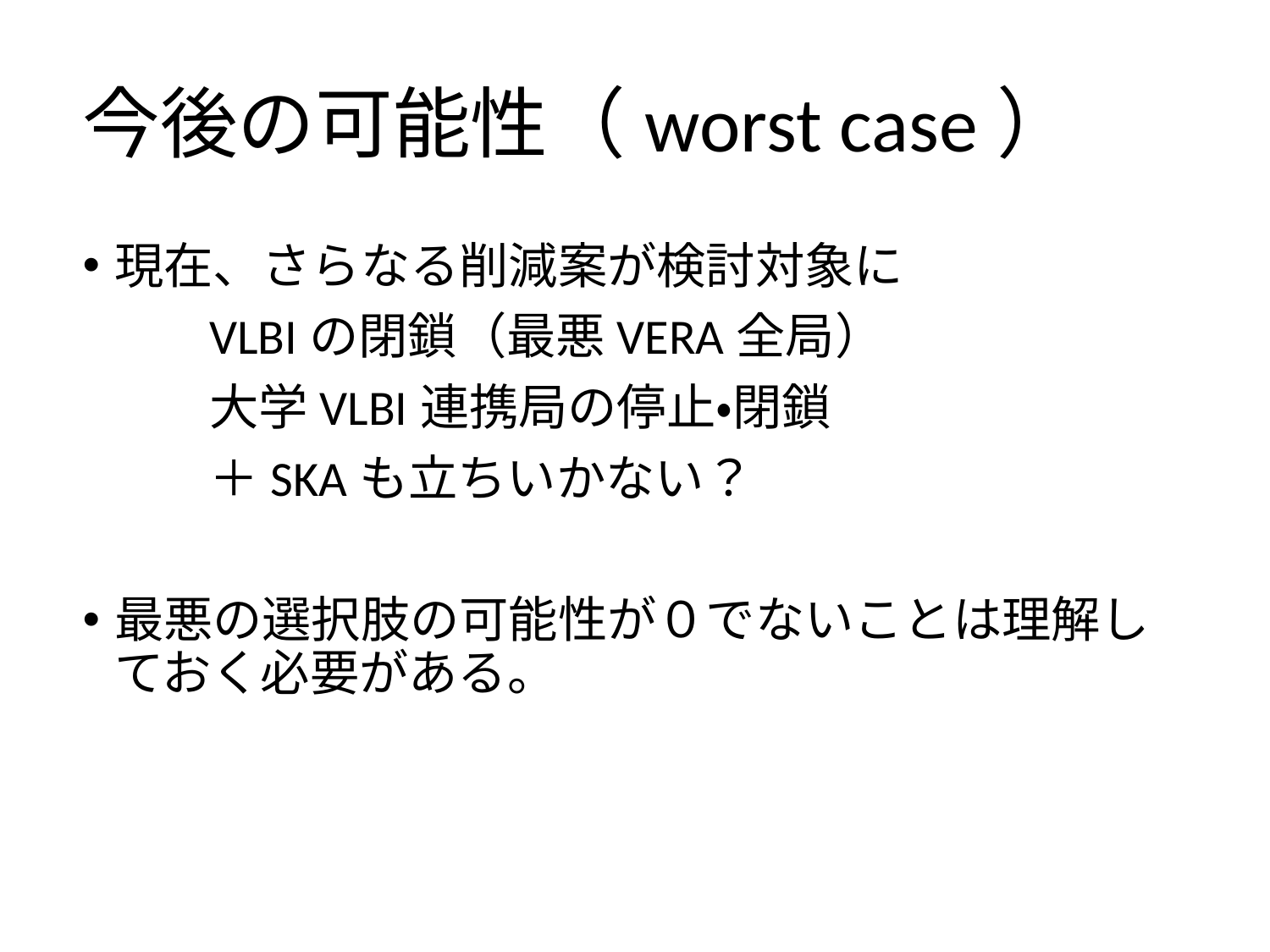

# 今後の可能性（worst case）
現在、さらなる削減案が検討対象に
	VLBIの閉鎖（最悪VERA全局）
	大学VLBI連携局の停止・閉鎖
	＋SKAも立ちいかない？

最悪の選択肢の可能性が０でないことは理解しておく必要がある。